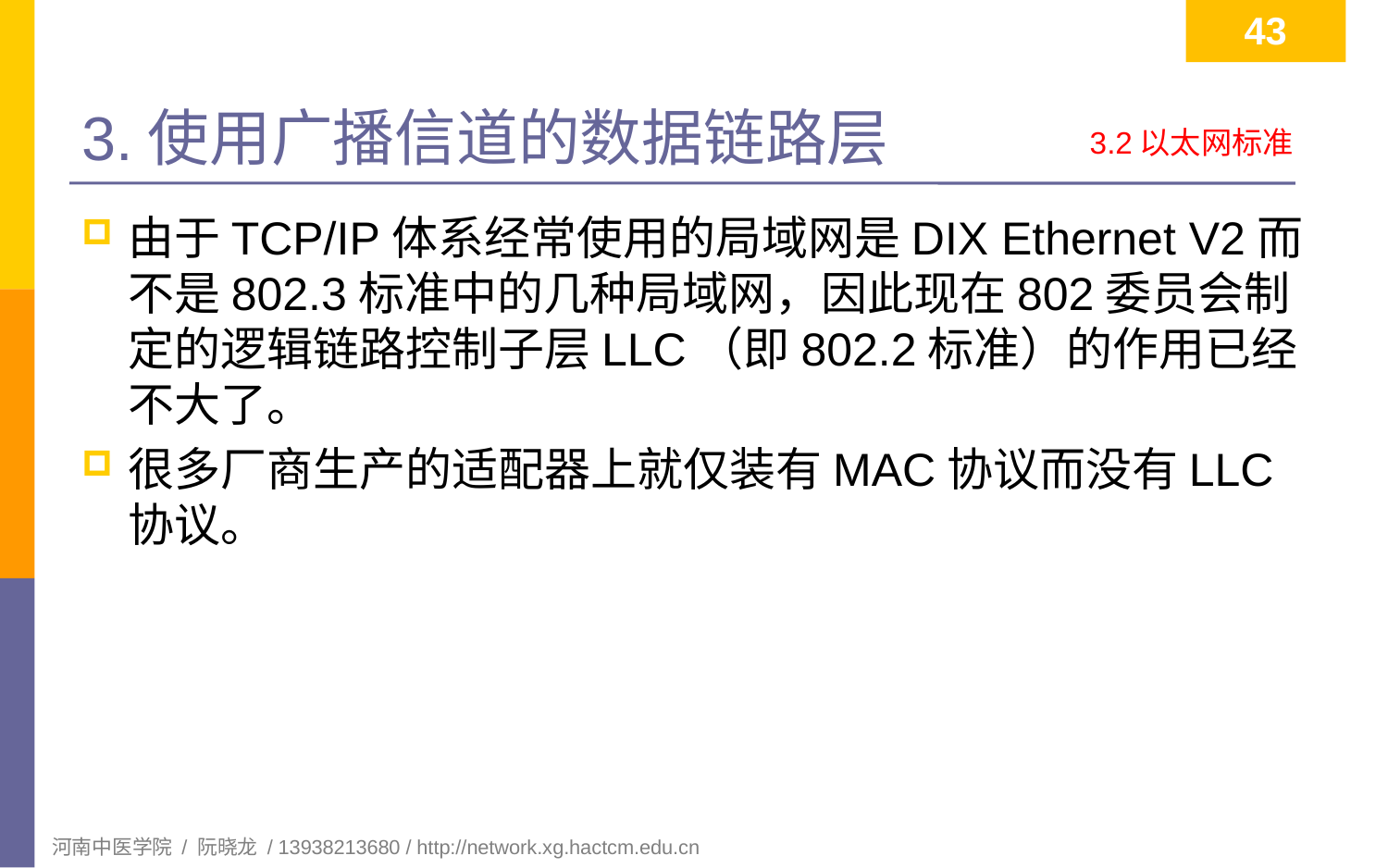

43
# 3.使用广播信道的数据链路层
3.2以太网标准
由于TCP/IP体系经常使用的局域网是DIX Ethernet V2而不是802.3标准中的几种局域网，因此现在802委员会制定的逻辑链路控制子层LLC（即802.2标准）的作用已经不大了。
很多厂商生产的适配器上就仅装有MAC协议而没有LLC协议。